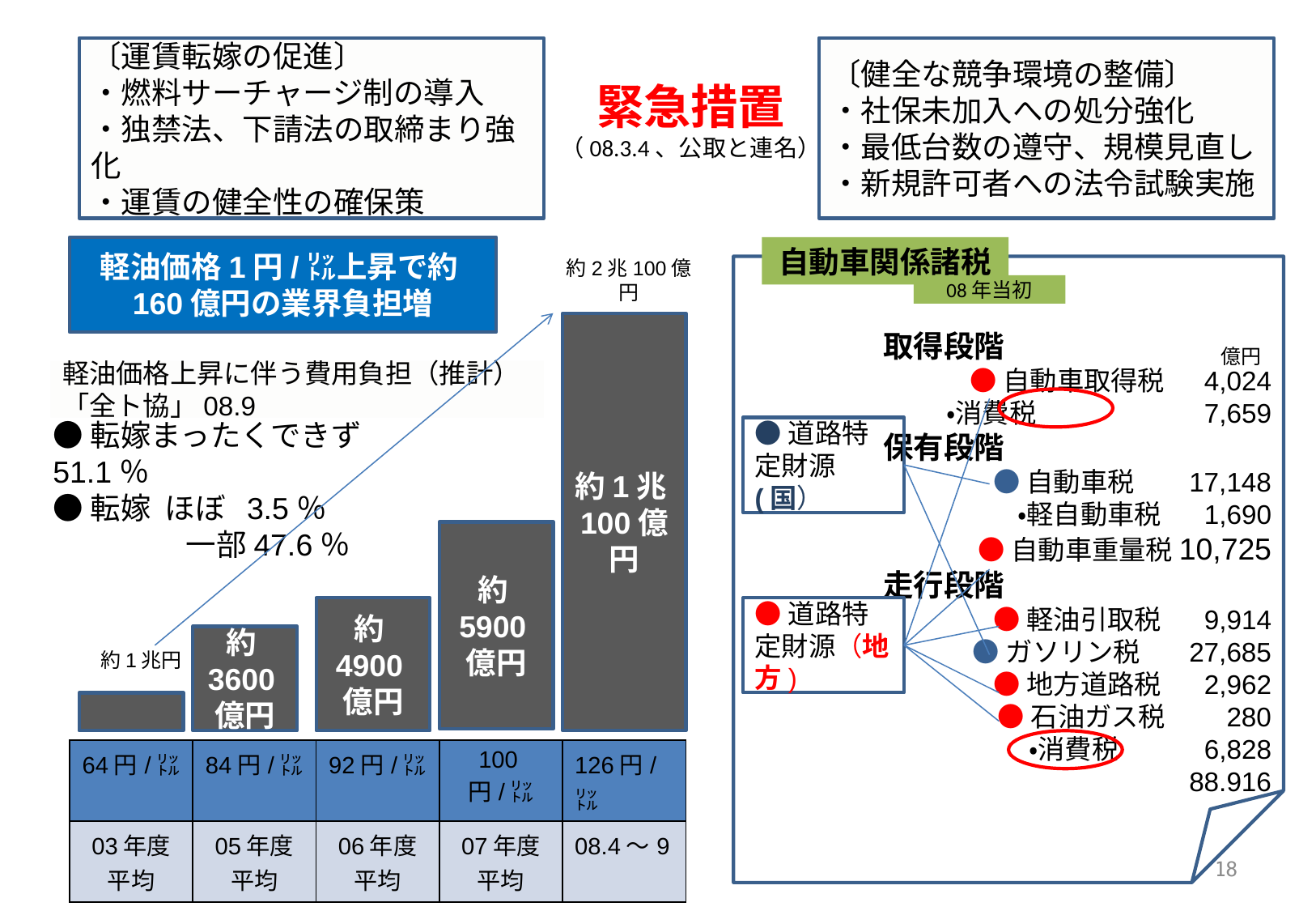

〔運賃転嫁の促進〕
・燃料サーチャージ制の導入
・独禁法、下請法の取締まり強化
・運賃の健全性の確保策
〔健全な競争環境の整備〕
・社保未加入への処分強化
・最低台数の遵守、規模見直し
・新規許可者への法令試験実施
# 緊急措置 （08.3.4、公取と連名）
軽油価格1円/㍑上昇で約160億円の業界負担増
自動車関係諸税
約2兆100億円

                   取得段階
●自動車取得税　 4,024
　・消費税　　　　　　7,659
                   保有段階
●自動車税        17,148
　・軽自動車税      1,690
●自動車重量税10,725
                   走行段階
●軽油引取税      9,914
●ガソリン税       27,685
●地方道路税      2,962
●石油ガス税         280
・消費税             6,828
　　　　　　　　　　　88.916

08年当初
約1兆100億円
億円
軽油価格上昇に伴う費用負担（推計）
「全ト協」08.9

●転嫁まったくできず　51.1％
●転嫁  ほぼ  3.5％
    　　　 一部47.6％
●道路特定財源(国）
約5900億円
約4900億円
●道路特定財源（地方)
約3600億円
約1兆円

| 64円/㍑ | 84円/㍑ | 92円/㍑ | 100円/㍑ | 126円/ ㍑ |
| --- | --- | --- | --- | --- |
| 03年度平均 | 05年度平均 | 06年度平均 | 07年度平均 | 08.4～9 |
18